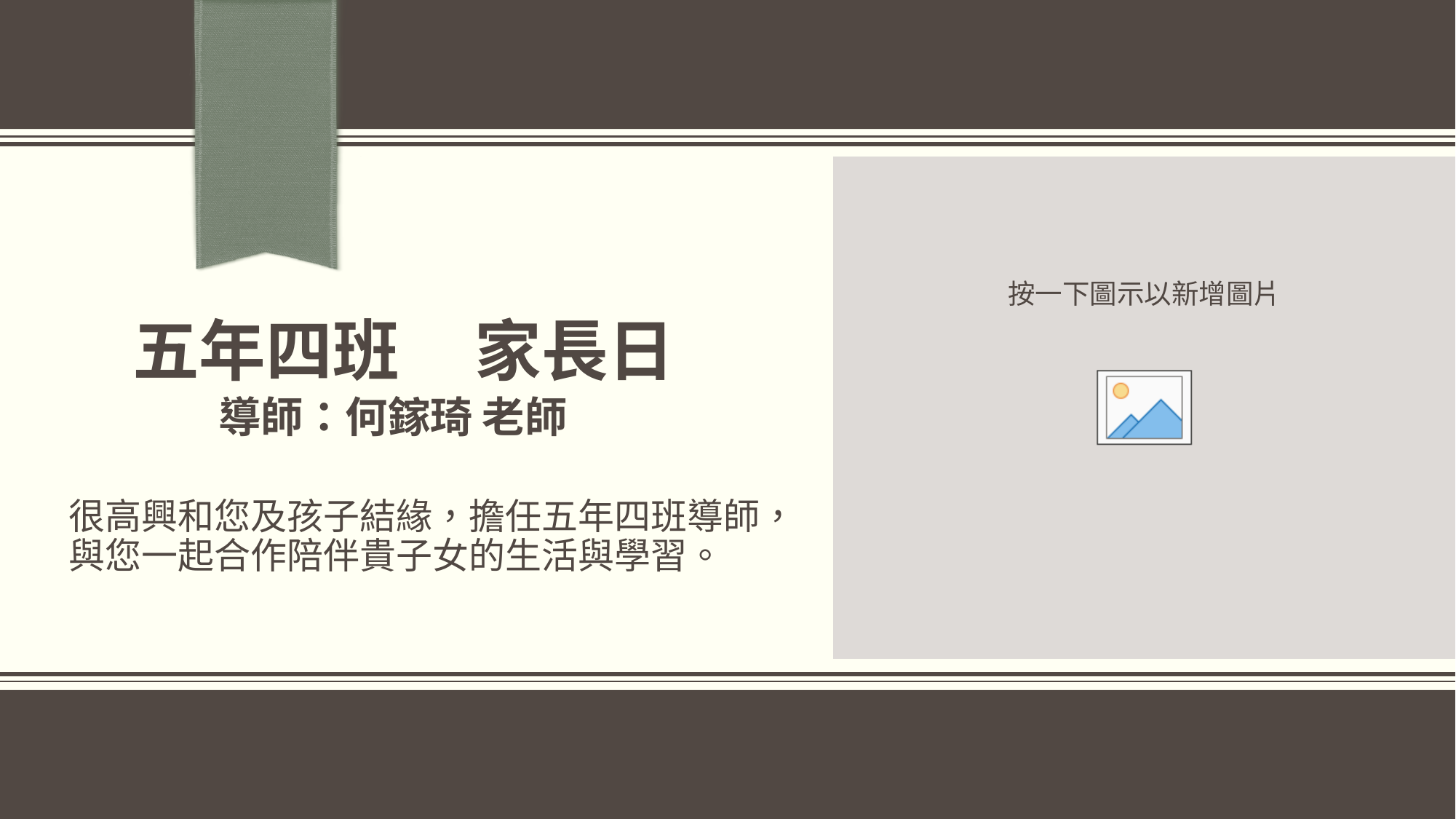

# 五年四班     家長日
導師：何鎵琦 老師

很高興和您及孩子結緣，擔任五年四班導師，與您一起合作陪伴貴子女的生活與學習。